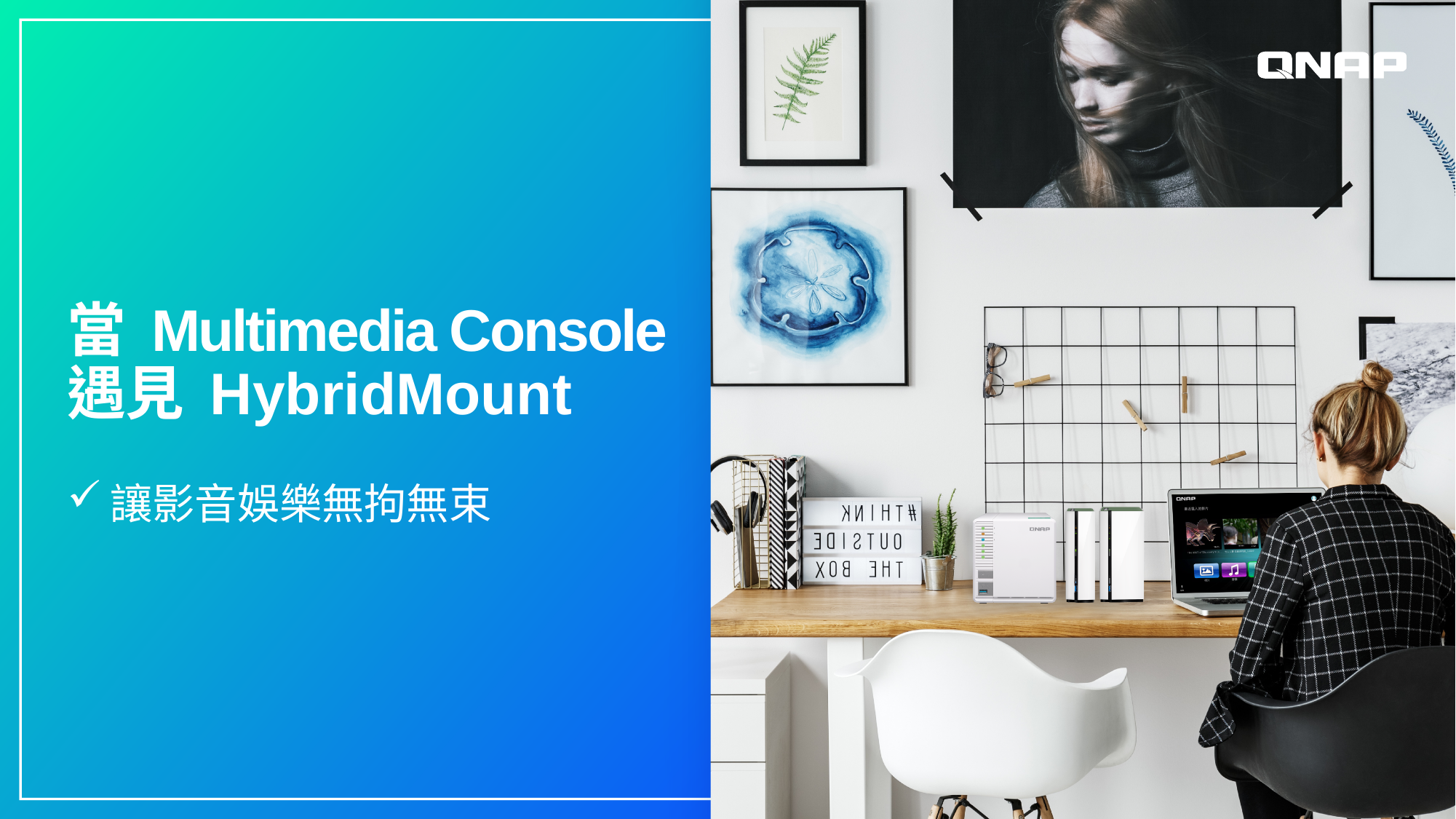

# 當 Multimedia Console 遇見 HybridMount
讓影音娛樂無拘無束